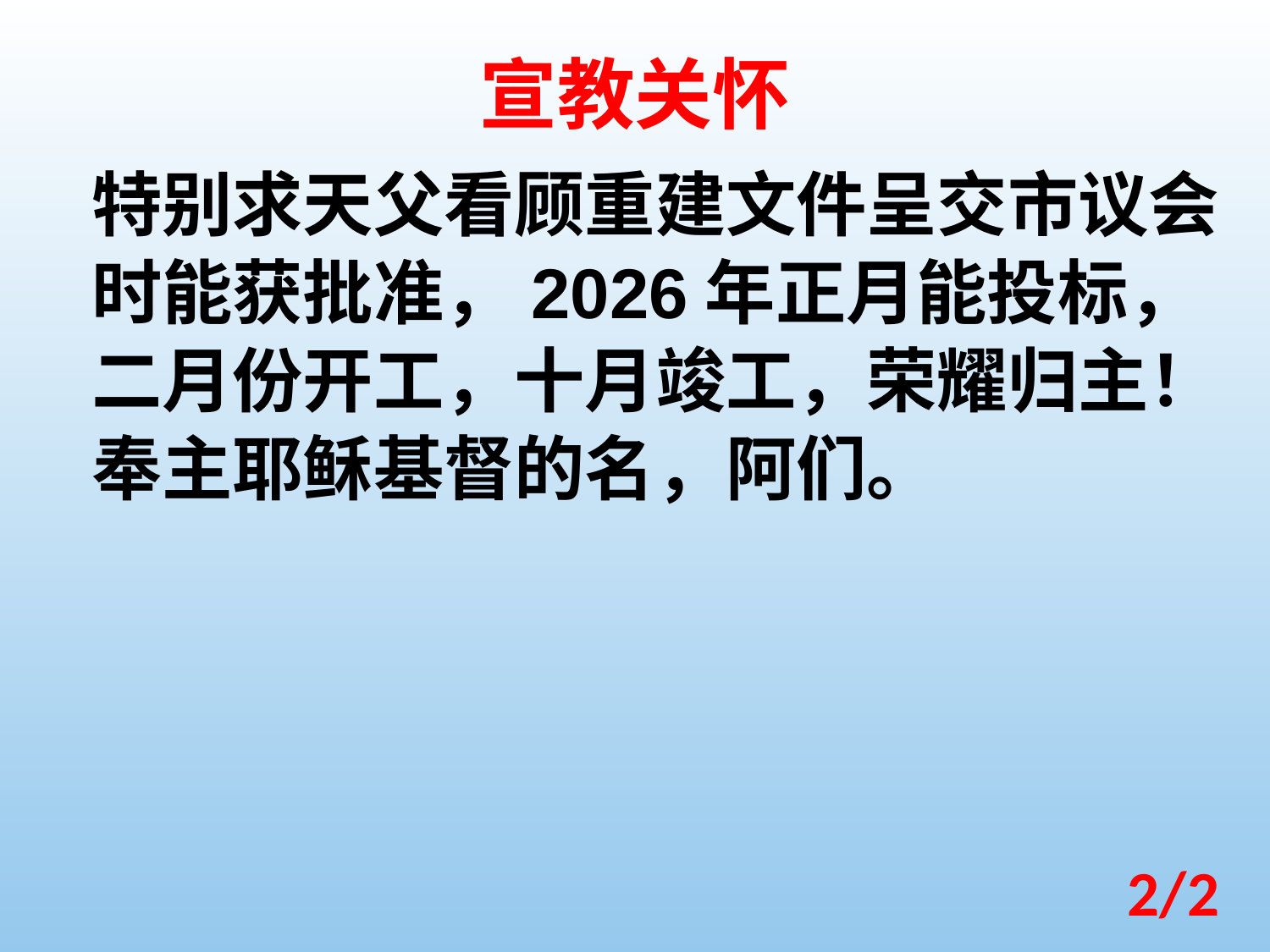

宣教关怀
特别求天父看顾重建文件呈交市议会时能获批准，2026年正月能投标，二月份开工，十月竣工，荣耀归主！奉主耶稣基督的名，阿们。
2/2